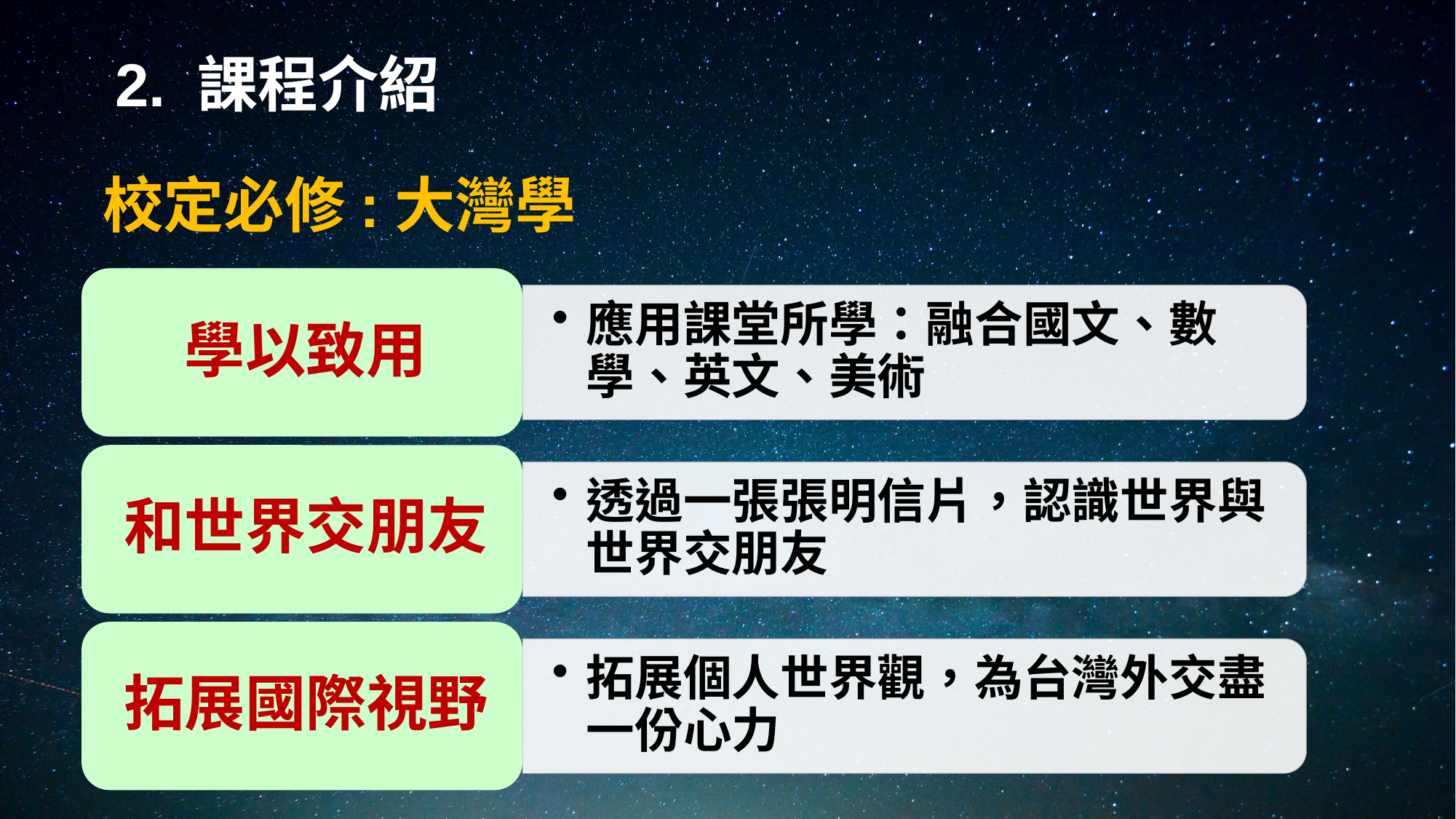

# 2. 課程介紹
校定必修:大灣學
應用課堂所學：融合國文、數學、英文、美術
學以致用
透過一張張明信片，認識世界與世界交朋友
和世界交朋友
拓展個人世界觀，為台灣外交盡一份心力
拓展國際視野